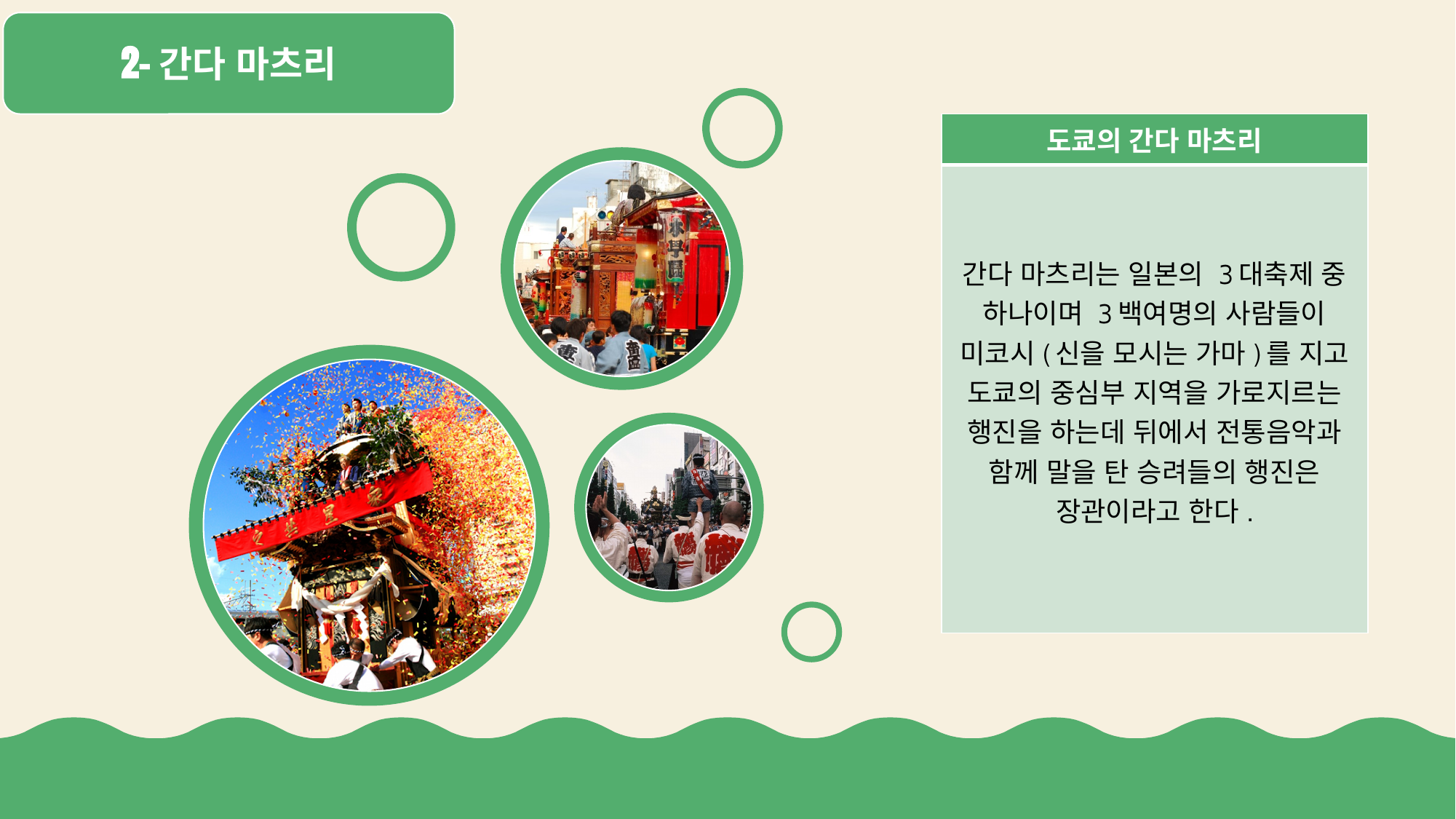

2-간다 마츠리

| 도쿄의 간다 마츠리 |
| --- |
| 간다 마츠리는 일본의 3대축제 중 하나이며 3백여명의 사람들이 미코시(신을 모시는 가마)를 지고 도쿄의 중심부 지역을 가로지르는 행진을 하는데 뒤에서 전통음악과 함께 말을 탄 승려들의 행진은 장관이라고 한다. |